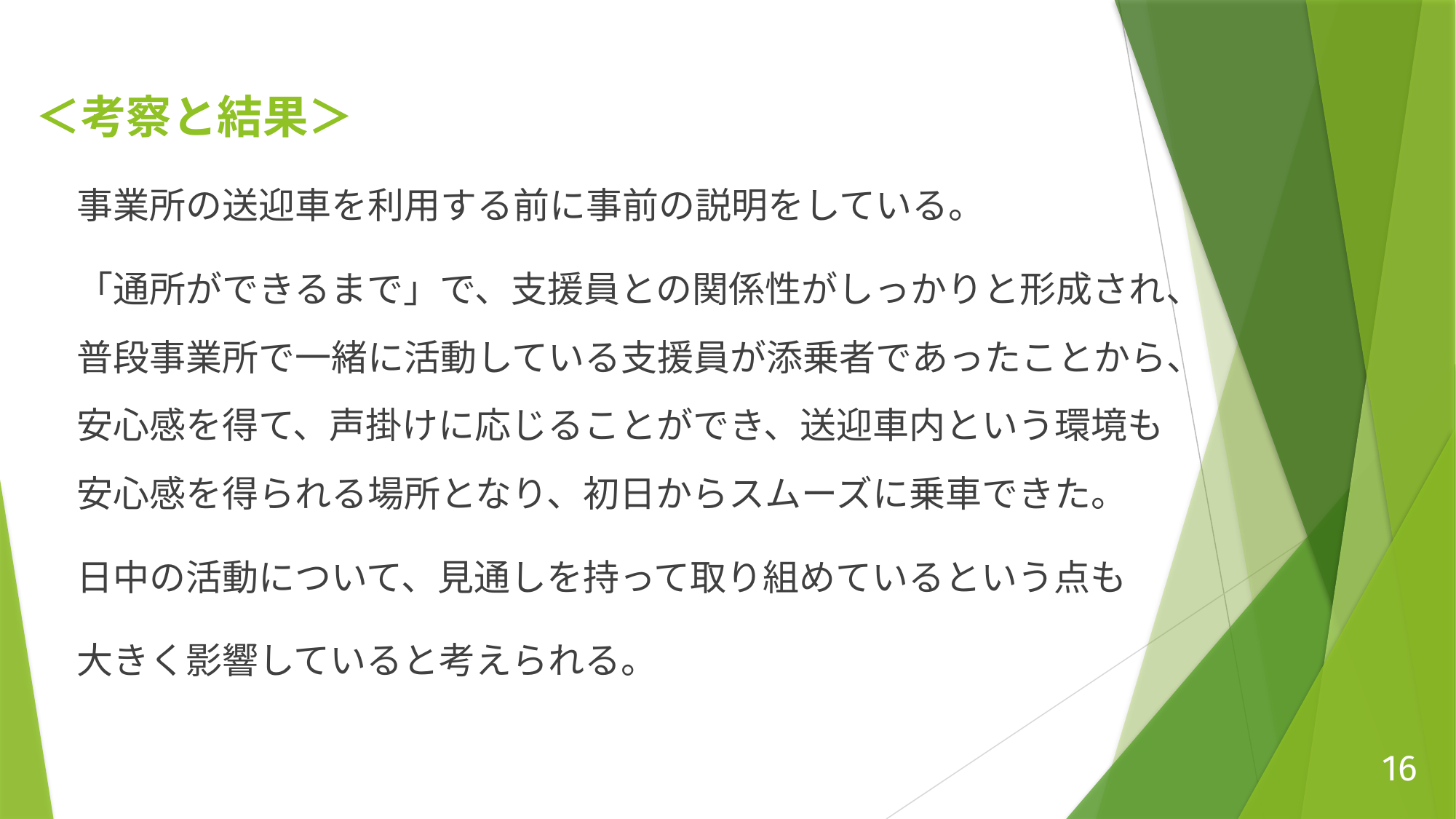

＜考察と結果＞
事業所の送迎車を利用する前に事前の説明をしている。
「通所ができるまで」で、支援員との関係性がしっかりと形成され、普段事業所で一緒に活動している支援員が添乗者であったことから、安心感を得て、声掛けに応じることができ、送迎車内という環境も安心感を得られる場所となり、初日からスムーズに乗車できた。
日中の活動について、見通しを持って取り組めているという点も
大きく影響していると考えられる。
16